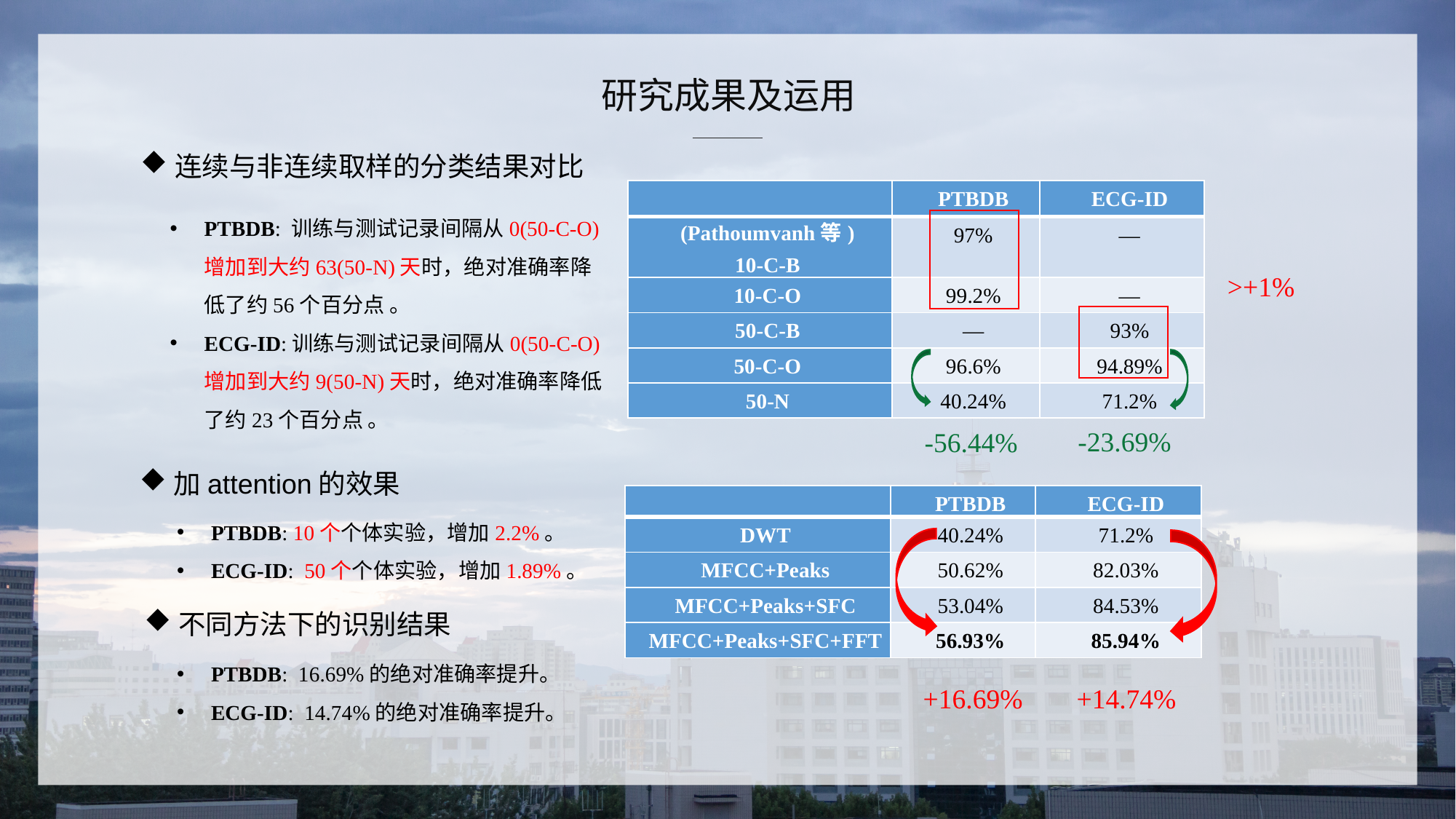

研究成果及运用
连续与非连续取样的分类结果对比
|  | PTBDB | ECG-ID |
| --- | --- | --- |
| (Pathoumvanh等) 10-C-B | 97% | — |
| 10-C-O | 99.2% | — |
| 50-C-B | — | 93% |
| 50-C-O | 96.6% | 94.89% |
| 50-N | 40.24% | 71.2% |
PTBDB: 训练与测试记录间隔从0(50-C-O)增加到大约63(50-N)天时，绝对准确率降低了约56个百分点 。
ECG-ID:训练与测试记录间隔从0(50-C-O)增加到大约9(50-N)天时，绝对准确率降低了约23个百分点 。

>+1%

-23.69%
-56.44%
加attention的效果
|  | PTBDB | ECG-ID |
| --- | --- | --- |
| DWT | 40.24% | 71.2% |
| MFCC+Peaks | 50.62% | 82.03% |
| MFCC+Peaks+SFC | 53.04% | 84.53% |
| MFCC+Peaks+SFC+FFT | 56.93% | 85.94% |
PTBDB: 10个个体实验，增加2.2%。
ECG-ID:  50个个体实验，增加1.89%。

不同方法下的识别结果
PTBDB:  16.69%的绝对准确率提升。
ECG-ID:  14.74%的绝对准确率提升。
+16.69%
+14.74%